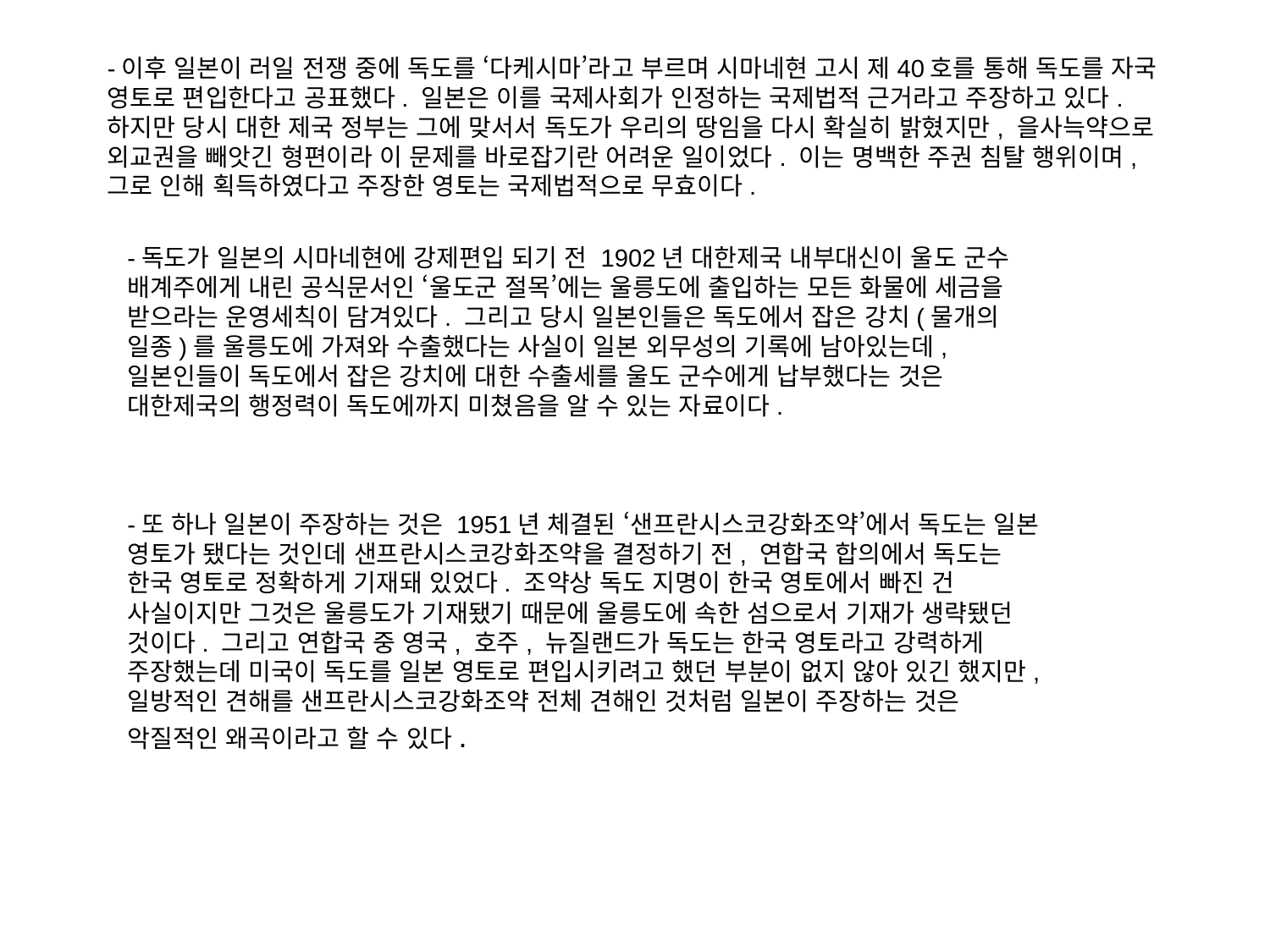

#
-이후 일본이 러일 전쟁 중에 독도를 ‘다케시마’라고 부르며 시마네현 고시 제40호를 통해 독도를 자국 영토로 편입한다고 공표했다. 일본은 이를 국제사회가 인정하는 국제법적 근거라고 주장하고 있다. 하지만 당시 대한 제국 정부는 그에 맞서서 독도가 우리의 땅임을 다시 확실히 밝혔지만, 을사늑약으로 외교권을 빼앗긴 형편이라 이 문제를 바로잡기란 어려운 일이었다. 이는 명백한 주권 침탈 행위이며, 그로 인해 획득하였다고 주장한 영토는 국제법적으로 무효이다.

-독도가 일본의 시마네현에 강제편입 되기 전 1902년 대한제국 내부대신이 울도 군수 배계주에게 내린 공식문서인 ‘울도군 절목’에는 울릉도에 출입하는 모든 화물에 세금을 받으라는 운영세칙이 담겨있다. 그리고 당시 일본인들은 독도에서 잡은 강치(물개의 일종)를 울릉도에 가져와 수출했다는 사실이 일본 외무성의 기록에 남아있는데, 일본인들이 독도에서 잡은 강치에 대한 수출세를 울도 군수에게 납부했다는 것은 대한제국의 행정력이 독도에까지 미쳤음을 알 수 있는 자료이다.

-또 하나 일본이 주장하는 것은 1951년 체결된 ‘샌프란시스코강화조약’에서 독도는 일본 영토가 됐다는 것인데 샌프란시스코강화조약을 결정하기 전, 연합국 합의에서 독도는 한국 영토로 정확하게 기재돼 있었다. 조약상 독도 지명이 한국 영토에서 빠진 건 사실이지만 그것은 울릉도가 기재됐기 때문에 울릉도에 속한 섬으로서 기재가 생략됐던 것이다. 그리고 연합국 중 영국, 호주, 뉴질랜드가 독도는 한국 영토라고 강력하게 주장했는데 미국이 독도를 일본 영토로 편입시키려고 했던 부분이 없지 않아 있긴 했지만, 일방적인 견해를 샌프란시스코강화조약 전체 견해인 것처럼 일본이 주장하는 것은 악질적인 왜곡이라고 할 수 있다.